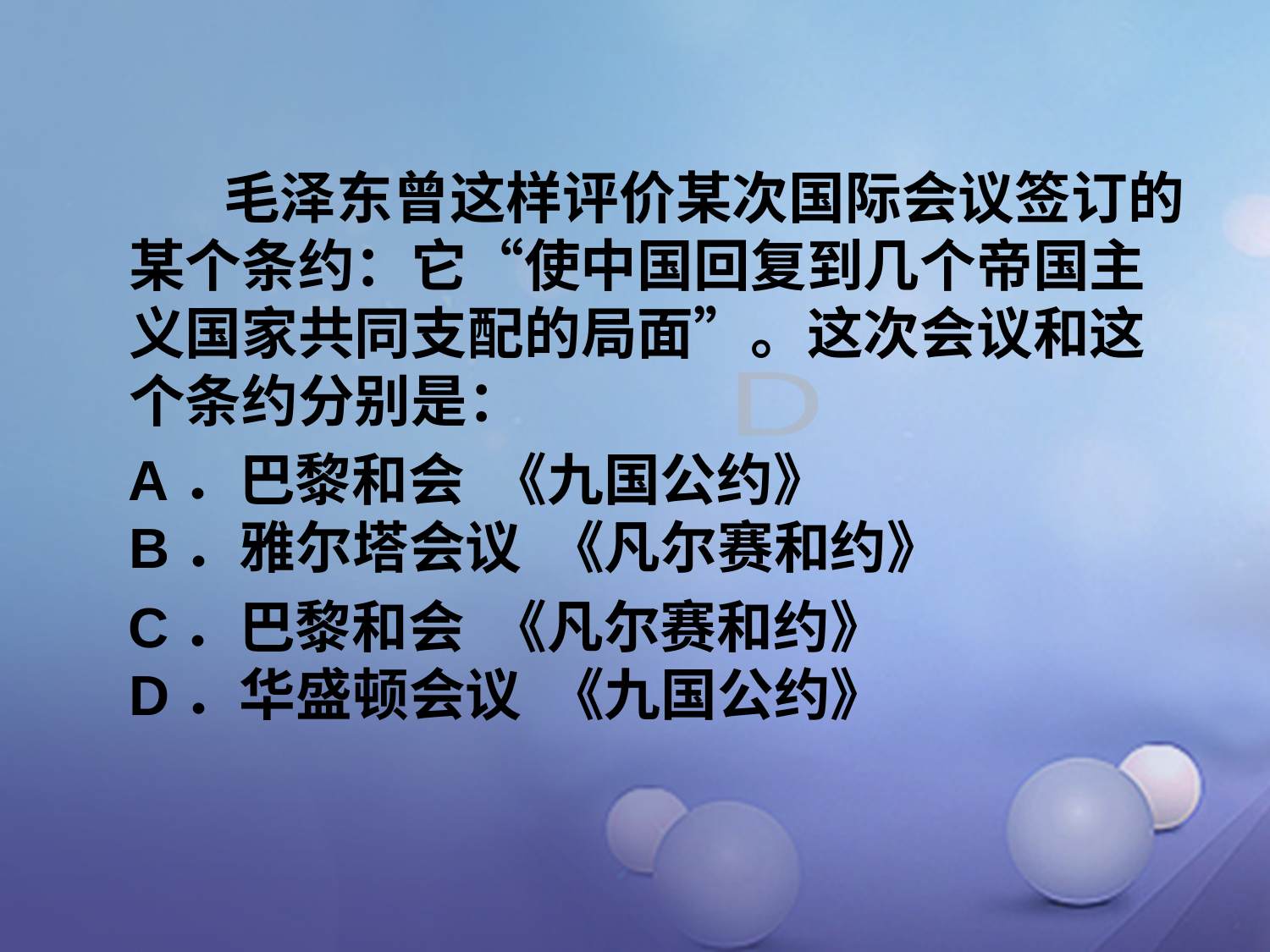

毛泽东曾这样评价某次国际会议签订的某个条约：它“使中国回复到几个帝国主义国家共同支配的局面”。这次会议和这个条约分别是：
   A．巴黎和会  《九国公约》                      B．雅尔塔会议  《凡尔赛和约》
   C．巴黎和会  《凡尔赛和约》                    D．华盛顿会议  《九国公约》

D